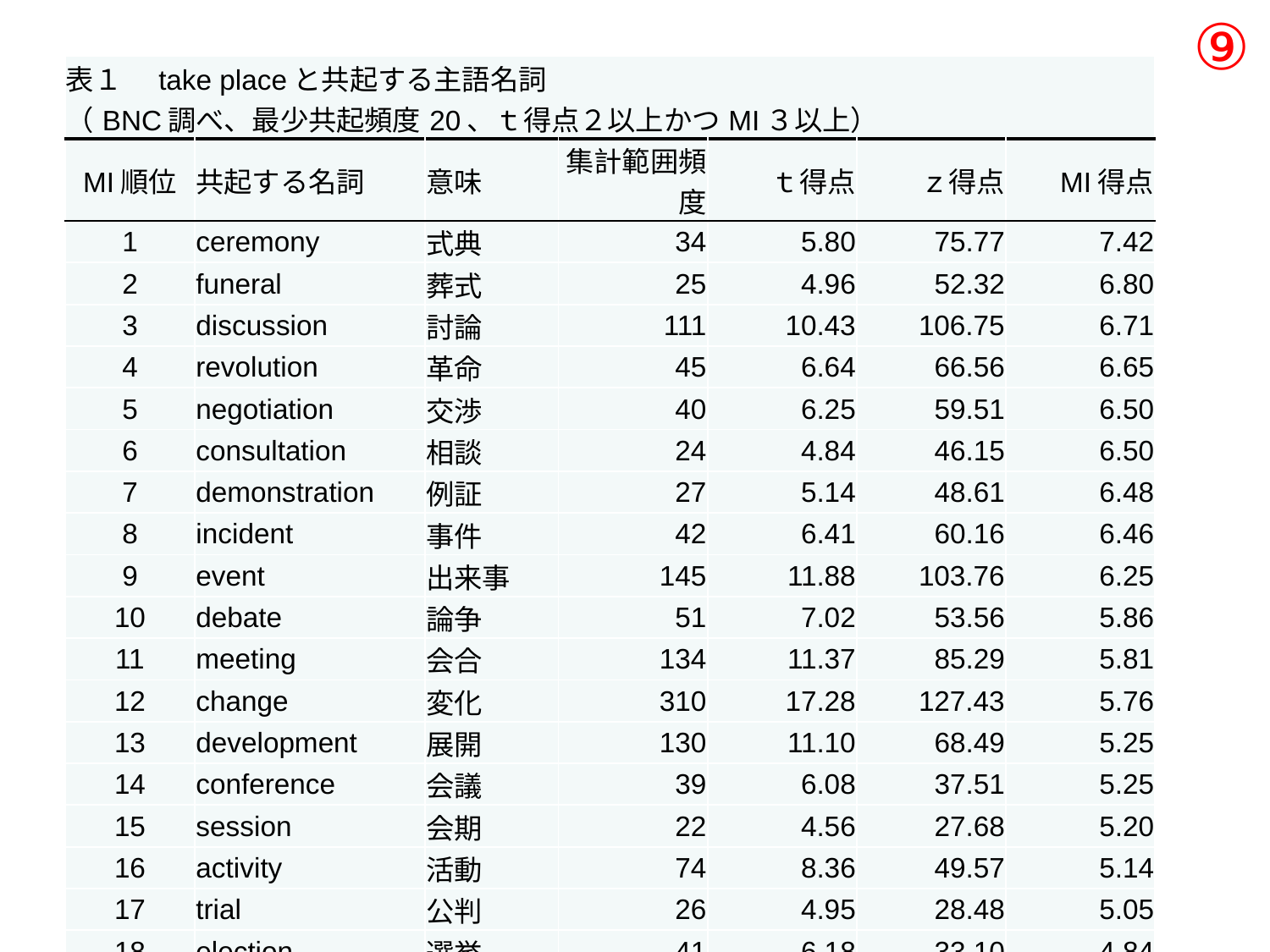

⑨
| 表１　take placeと共起する主語名詞 （BNC調べ、最少共起頻度20、ｔ得点２以上かつMI３以上） |  |  |  |  |  |  |
| --- | --- | --- | --- | --- | --- | --- |
| MI順位 | 共起する名詞 | 意味 | 集計範囲頻度 | ｔ得点 | ｚ得点 | MI得点 |
| 1 | ceremony | 式典 | 34 | 5.80 | 75.77 | 7.42 |
| 2 | funeral | 葬式 | 25 | 4.96 | 52.32 | 6.80 |
| 3 | discussion | 討論 | 111 | 10.43 | 106.75 | 6.71 |
| 4 | revolution | 革命 | 45 | 6.64 | 66.56 | 6.65 |
| 5 | negotiation | 交渉 | 40 | 6.25 | 59.51 | 6.50 |
| 6 | consultation | 相談 | 24 | 4.84 | 46.15 | 6.50 |
| 7 | demonstration | 例証 | 27 | 5.14 | 48.61 | 6.48 |
| 8 | incident | 事件 | 42 | 6.41 | 60.16 | 6.46 |
| 9 | event | 出来事 | 145 | 11.88 | 103.76 | 6.25 |
| 10 | debate | 論争 | 51 | 7.02 | 53.56 | 5.86 |
| 11 | meeting | 会合 | 134 | 11.37 | 85.29 | 5.81 |
| 12 | change | 変化 | 310 | 17.28 | 127.43 | 5.76 |
| 13 | development | 展開 | 130 | 11.10 | 68.49 | 5.25 |
| 14 | conference | 会議 | 39 | 6.08 | 37.51 | 5.25 |
| 15 | session | 会期 | 22 | 4.56 | 27.68 | 5.20 |
| 16 | activity | 活動 | 74 | 8.36 | 49.57 | 5.14 |
| 17 | trial | 公判 | 26 | 4.95 | 28.48 | 5.05 |
| 18 | election | 選挙 | 41 | 6.18 | 33.10 | 4.84 |
| 19 | learning | 学習 | 23 | 4.62 | 24.16 | 4.77 |
| 20 | process | 過程 | 57 | 7.20 | 33.44 | 4.43 |